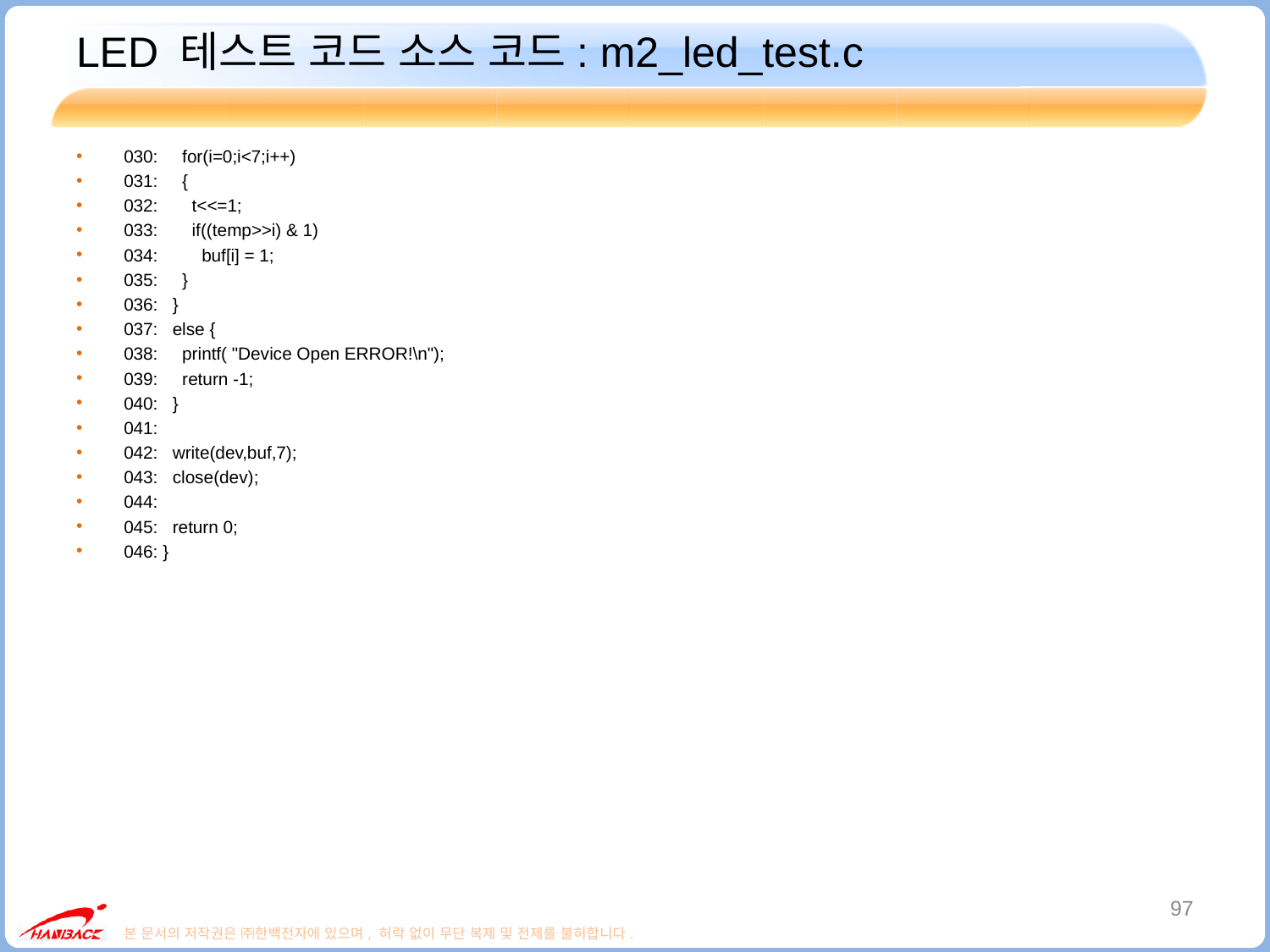

# LED 테스트 코드 소스 코드: m2_led_test.c
030:     for(i=0;i<7;i++)
031:     {
032:       t<<=1;
033:       if((temp>>i) & 1)
034:         buf[i] = 1;
035:     }
036:   }
037:   else {
038:     printf( "Device Open ERROR!\n");
039:     return -1;
040:   }
041:
042:   write(dev,buf,7);
043:   close(dev);
044:
045:   return 0;
046: }
97